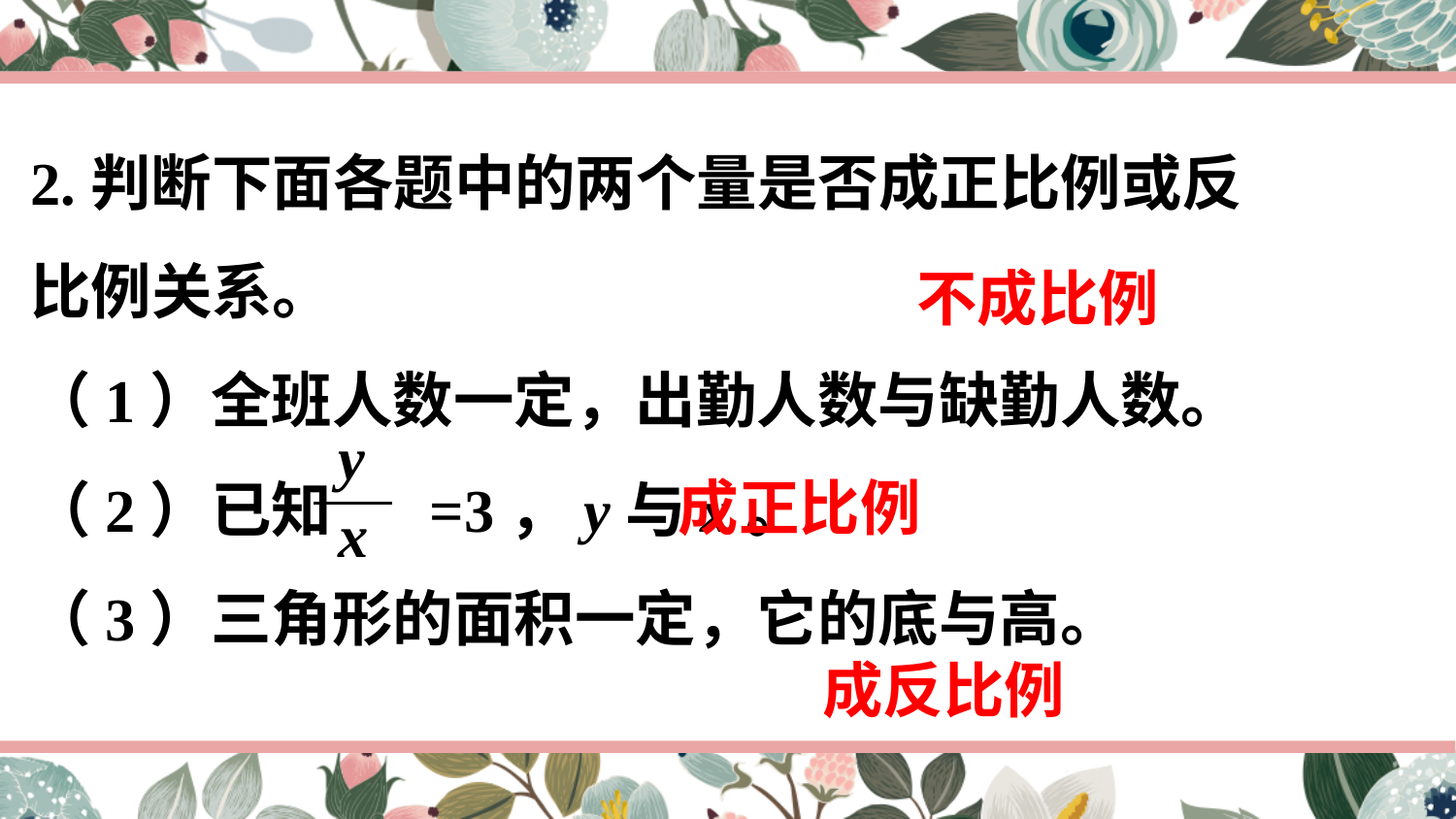

2.判断下面各题中的两个量是否成正比例或反比例关系。
（1）全班人数一定，出勤人数与缺勤人数。
（2）已知      =3，y与x。
（3）三角形的面积一定，它的底与高。
不成比例
y
x
成正比例
成反比例